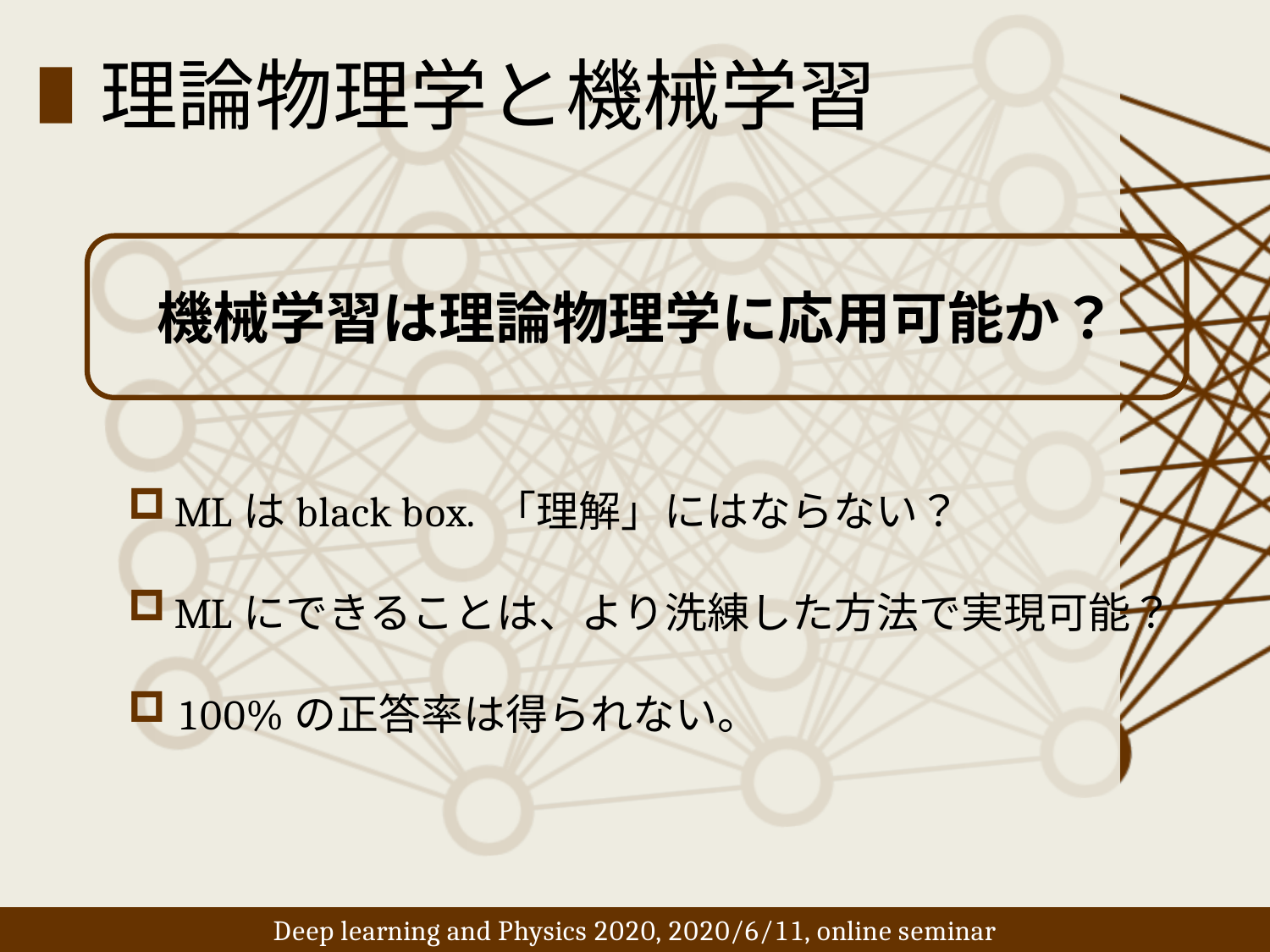

# 理論物理学と機械学習

機械学習は理論物理学に応用可能か？
MLはblack box. 「理解」にはならない？

MLにできることは、より洗練した方法で実現可能？

100%の正答率は得られない。